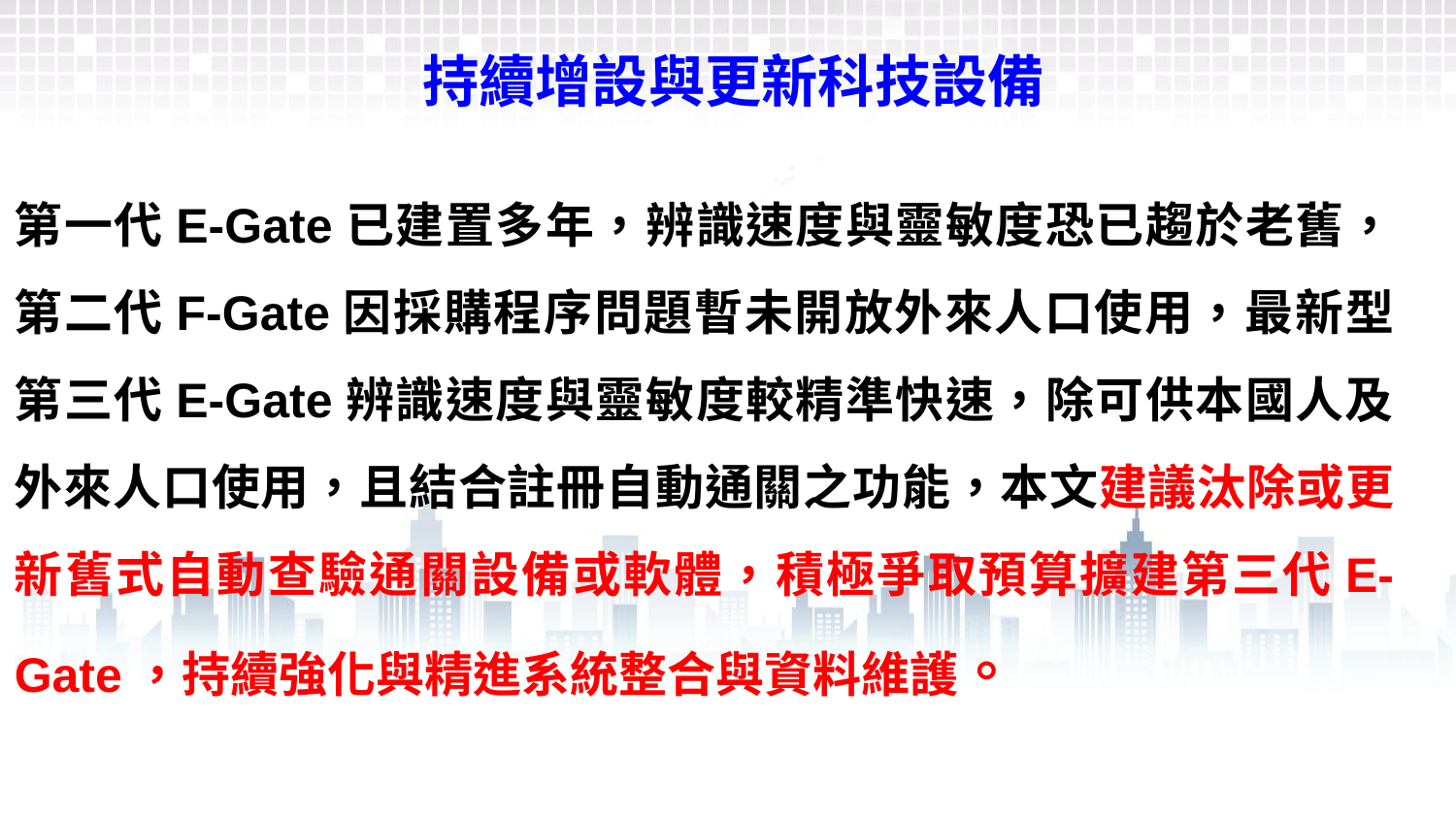

持續增設與更新科技設備
第一代E-Gate已建置多年，辨識速度與靈敏度恐已趨於老舊，第二代F-Gate因採購程序問題暫未開放外來人口使用，最新型第三代E-Gate辨識速度與靈敏度較精準快速，除可供本國人及外來人口使用，且結合註冊自動通關之功能，本文建議汰除或更新舊式自動查驗通關設備或軟體，積極爭取預算擴建第三代E-Gate，持續強化與精進系統整合與資料維護。